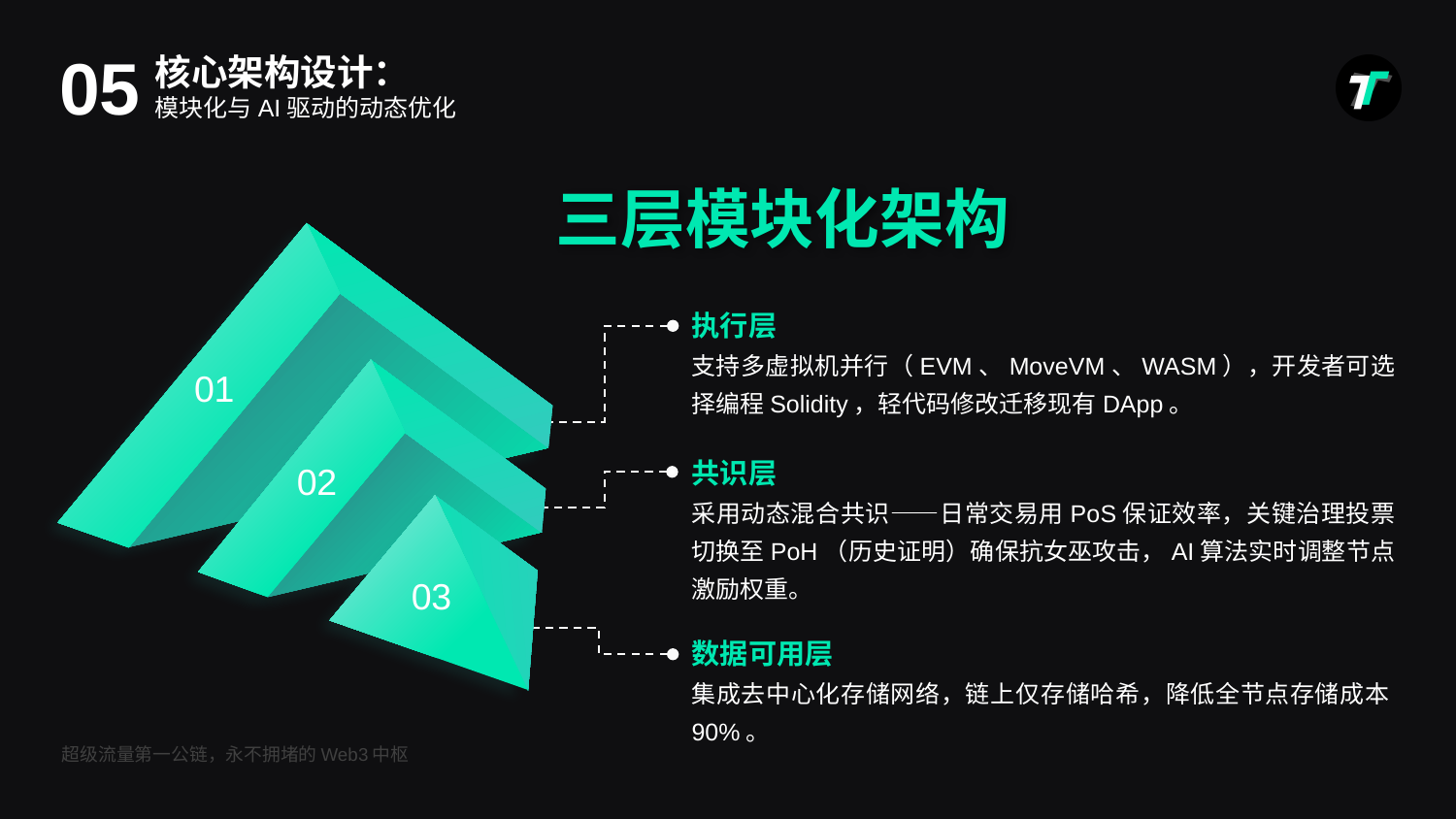

05
核心架构设计：
模块化与AI驱动的动态优化
三层模块化架构
01

执行层
支持多虚拟机并行（EVM、MoveVM、WASM），开发者可选择编程Solidity，轻代码修改迁移现有DApp。
02

共识层

采用动态混合共识——日常交易用PoS保证效率，关键治理投票切换至PoH（历史证明）确保抗女巫攻击，AI算法实时调整节点激励权重。

03
数据可用层
集成去中心化存储网络，链上仅存储哈希，降低全节点存储成本90%。